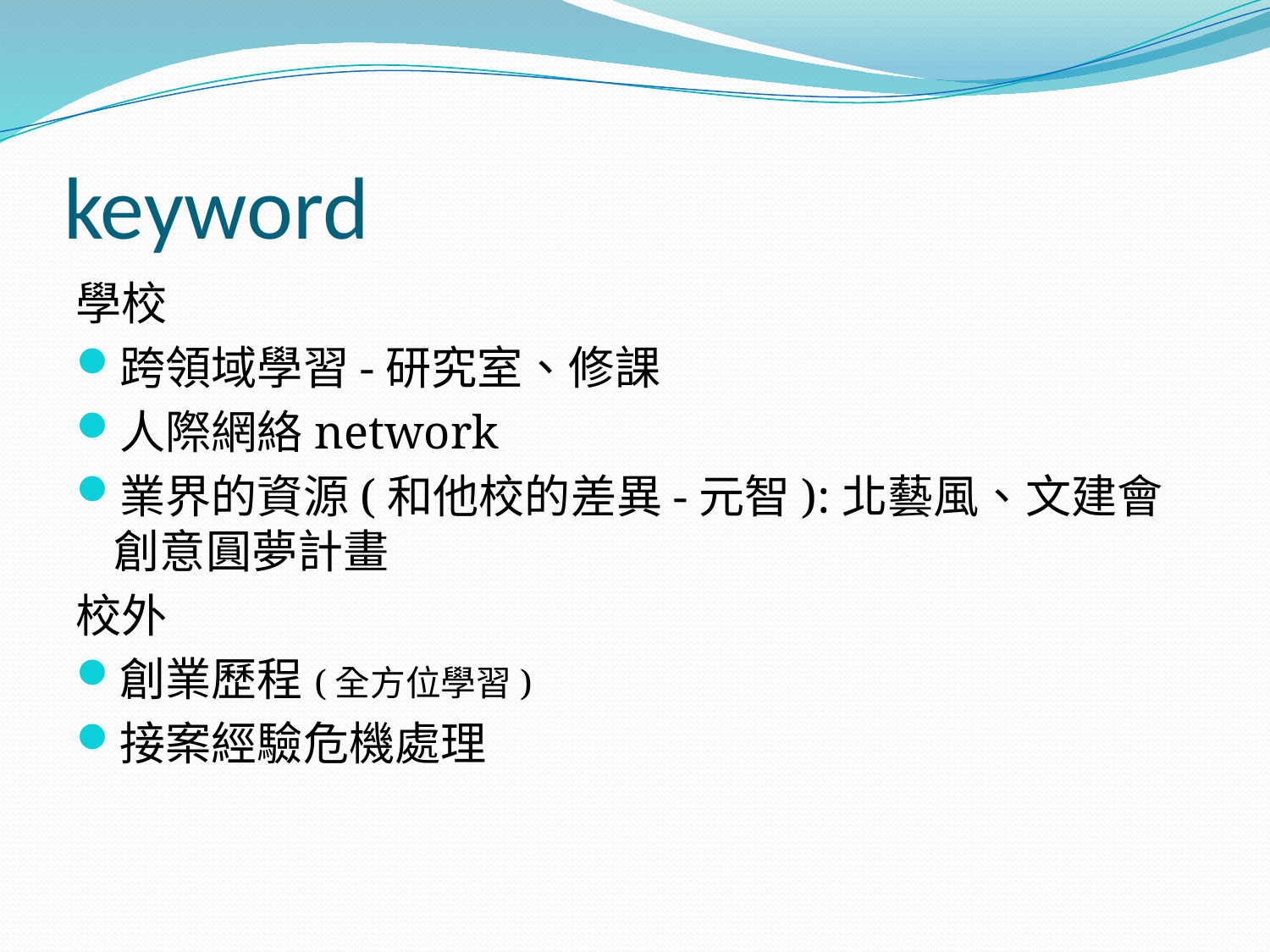

# keyword
學校
跨領域學習-研究室、修課
人際網絡network
業界的資源(和他校的差異-元智):北藝風、文建會創意圓夢計畫
校外
創業歷程(全方位學習)
接案經驗危機處理